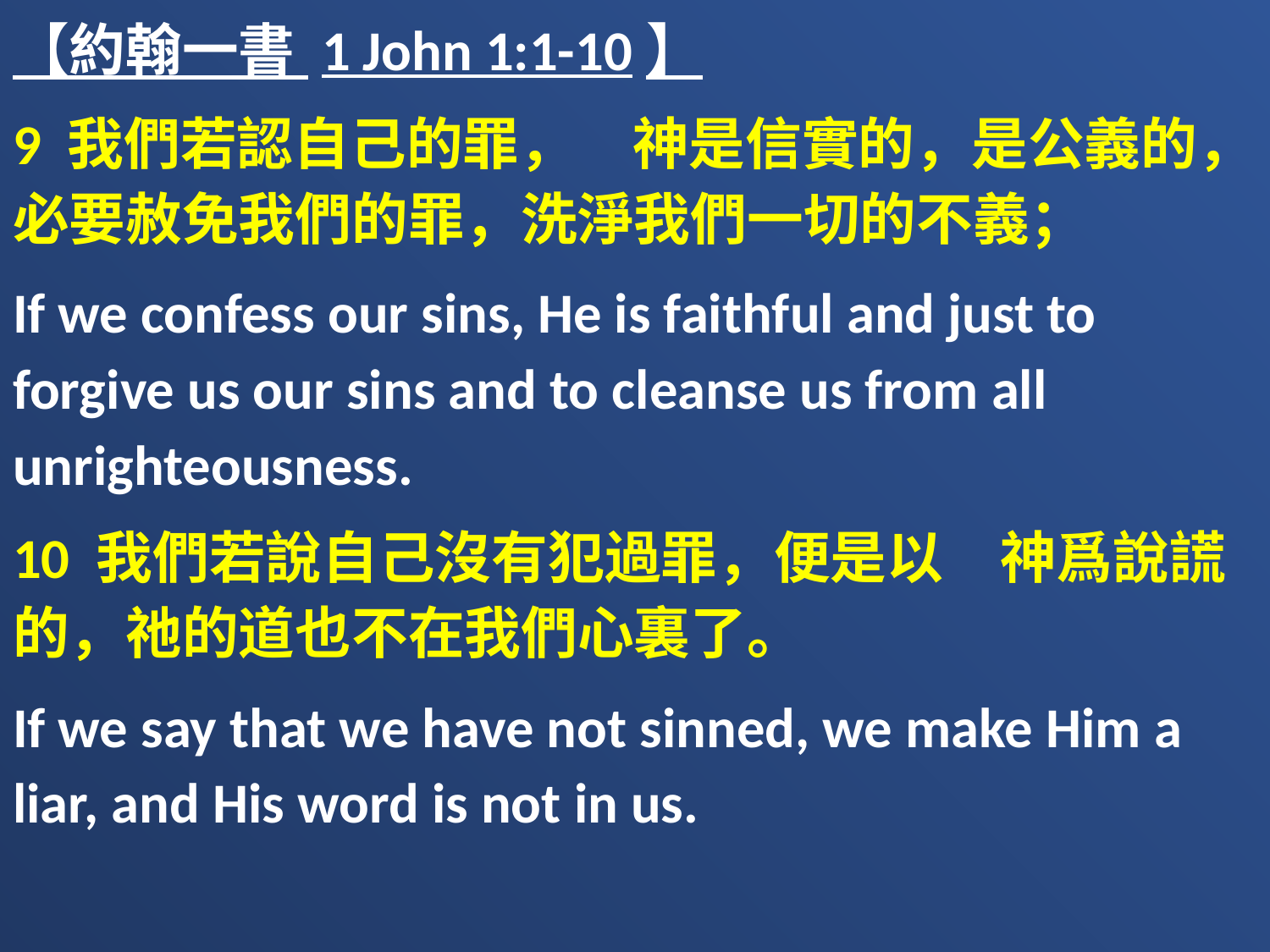

【約翰一書 1 John 1:1-10】
9 我們若認自己的罪，　神是信實的，是公義的，必要赦免我們的罪，洗淨我們一切的不義；
If we confess our sins, He is faithful and just to forgive us our sins and to cleanse us from all unrighteousness.
10 我們若說自己沒有犯過罪，便是以　神爲說謊的，祂的道也不在我們心裏了。
If we say that we have not sinned, we make Him a liar, and His word is not in us.